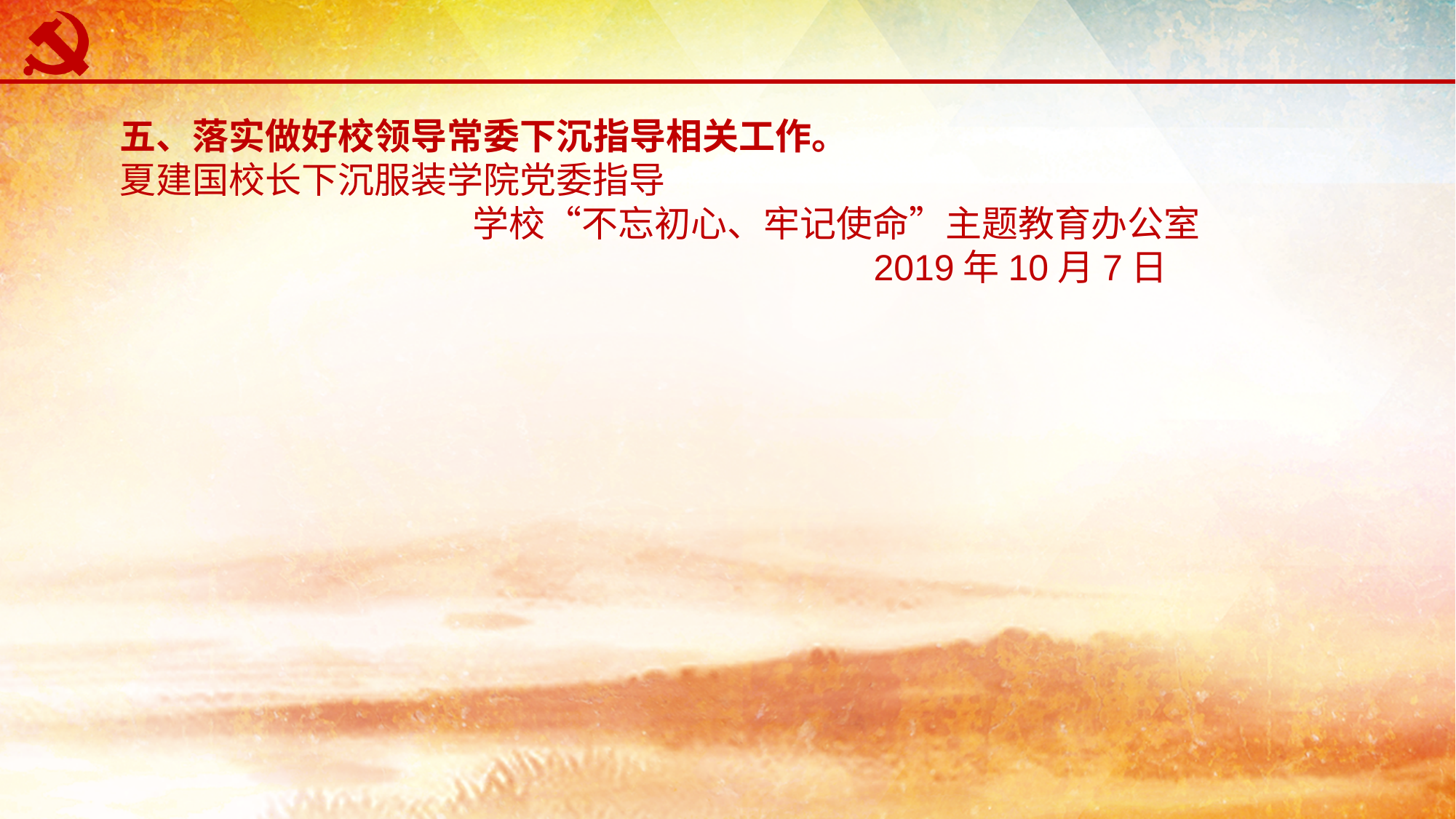

五、落实做好校领导常委下沉指导相关工作。
夏建国校长下沉服装学院党委指导
                                          学校“不忘初心、牢记使命”主题教育办公室
                                                                          2019年10月7日